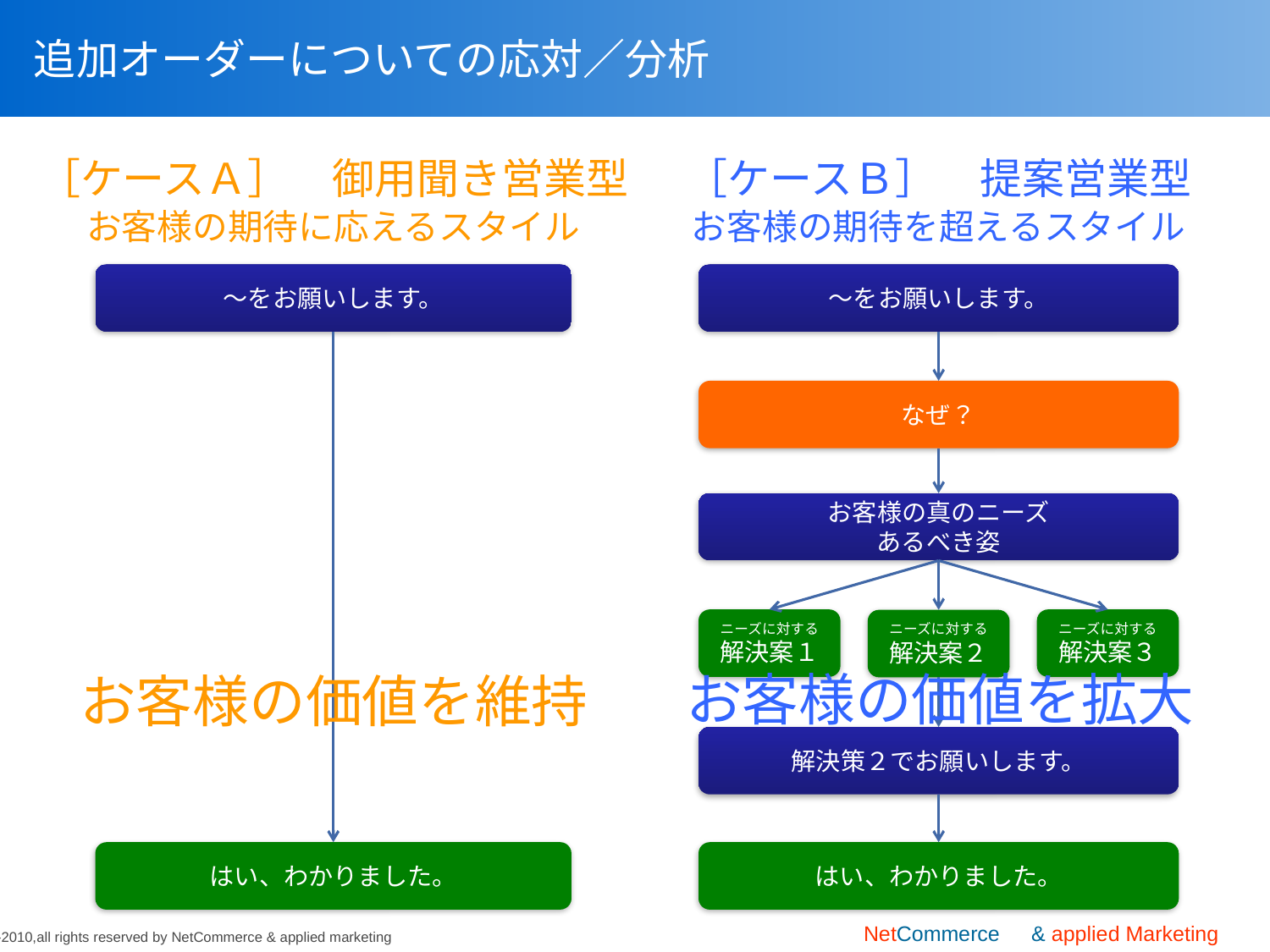

# 追加オーダーについての応対／分析
［ケースＡ］　御用聞き営業型
お客様の期待に応えるスタイル
［ケースＢ］　提案営業型
お客様の期待を超えるスタイル
～をお願いします。
～をお願いします。
はい、わかりました。
なぜ？
お客様の真のニーズ
あるべき姿
ニーズに対する
解決案３
ニーズに対する
解決案１
ニーズに対する
解決案２
お客様の価値を拡大
お客様の価値を維持
解決策２でお願いします。
はい、わかりました。